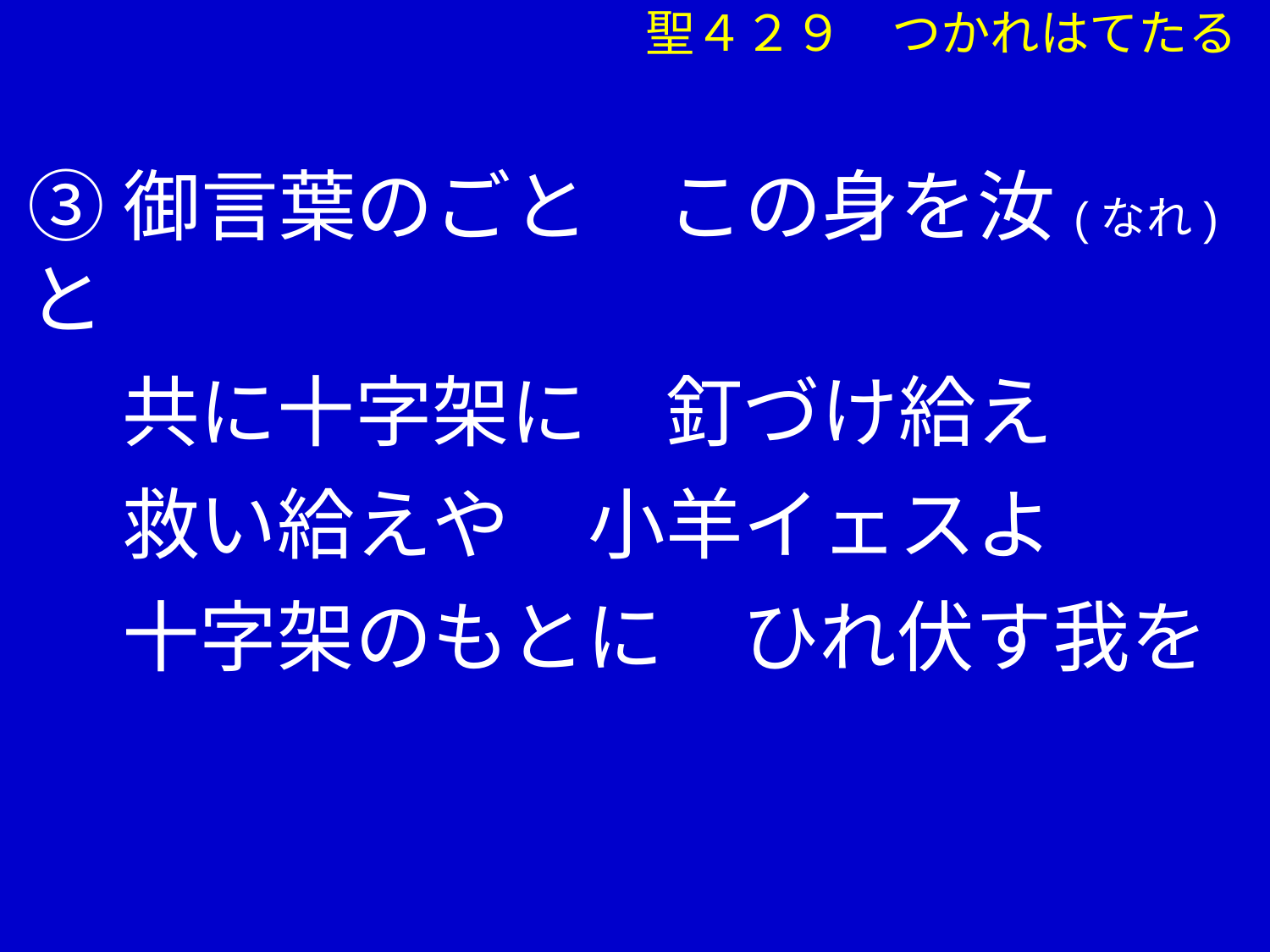

聖４２９　つかれはてたる
③御言葉のごと　この身を汝(なれ)と
　 共に十字架に　釘づけ給え
　 救い給えや　小羊イェスよ
　 十字架のもとに　ひれ伏す我を